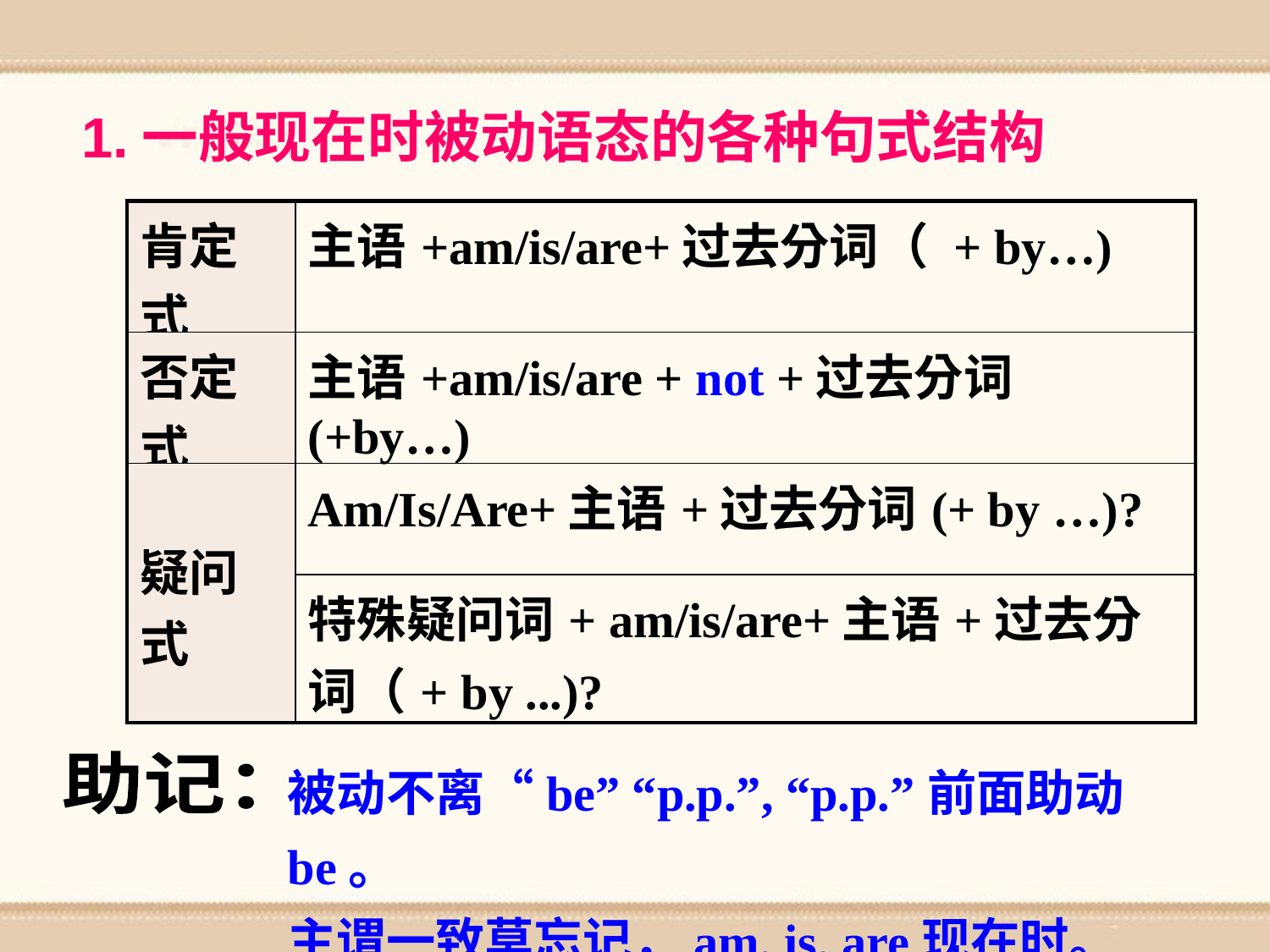

1.一般现在时被动语态的各种句式结构
| 肯定式 | 主语+am/is/are+过去分词（ + by…) |
| --- | --- |
| 否定式 | 主语+am/is/are + not +过去分词 (+by…) |
| 疑问式 | Am/Is/Are+主语+过去分词(+ by …)? |
|  | 特殊疑问词+ am/is/are+主语+过去分词（+ by ...)? |
被动不离“be” “p.p.”, “p.p.”前面助动be。
主谓一致莫忘记，am, is, are现在时。
助记：